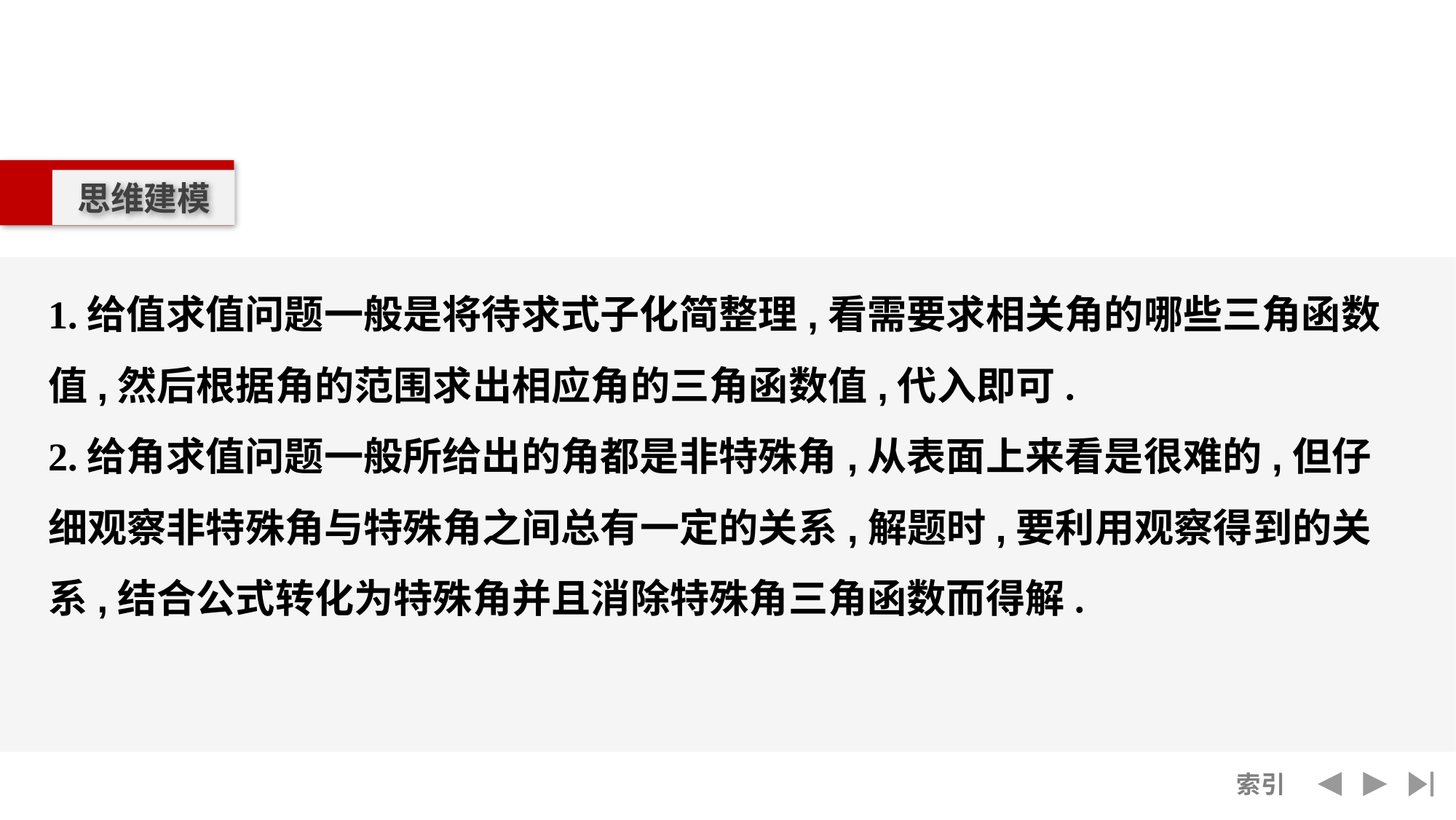

思维建模

1.给值求值问题一般是将待求式子化简整理,看需要求相关角的哪些三角函数值,然后根据角的范围求出相应角的三角函数值,代入即可.
2.给角求值问题一般所给出的角都是非特殊角,从表面上来看是很难的,但仔细观察非特殊角与特殊角之间总有一定的关系,解题时,要利用观察得到的关系,结合公式转化为特殊角并且消除特殊角三角函数而得解.